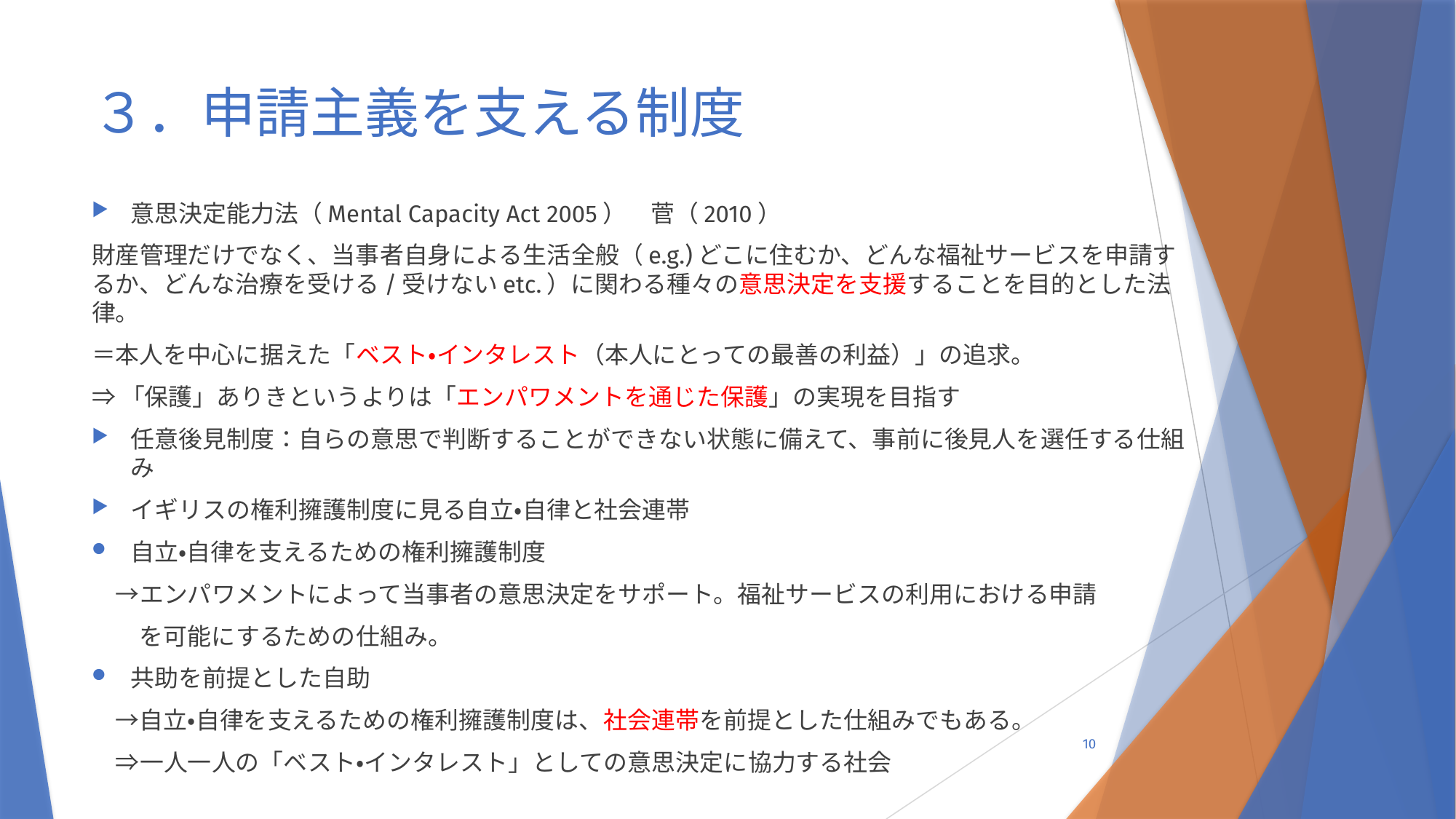

# ３．申請主義を支える制度

意思決定能力法（Mental Capacity Act 2005）　菅（2010）
財産管理だけでなく、当事者自身による生活全般（e.g.)どこに住むか、どんな福祉サービスを申請するか、どんな治療を受ける/受けないetc.）に関わる種々の意思決定を支援することを目的とした法律。
＝本人を中心に据えた「ベスト・インタレスト（本人にとっての最善の利益）」の追求。
⇒「保護」ありきというよりは「エンパワメントを通じた保護」の実現を目指す
任意後見制度：自らの意思で判断することができない状態に備えて、事前に後見人を選任する仕組み
イギリスの権利擁護制度に見る自立・自律と社会連帯
自立・自律を支えるための権利擁護制度
　→エンパワメントによって当事者の意思決定をサポート。福祉サービスの利用における申請
　　を可能にするための仕組み。
共助を前提とした自助
　→自立・自律を支えるための権利擁護制度は、社会連帯を前提とした仕組みでもある。
　⇒一人一人の「ベスト・インタレスト」としての意思決定に協力する社会
10